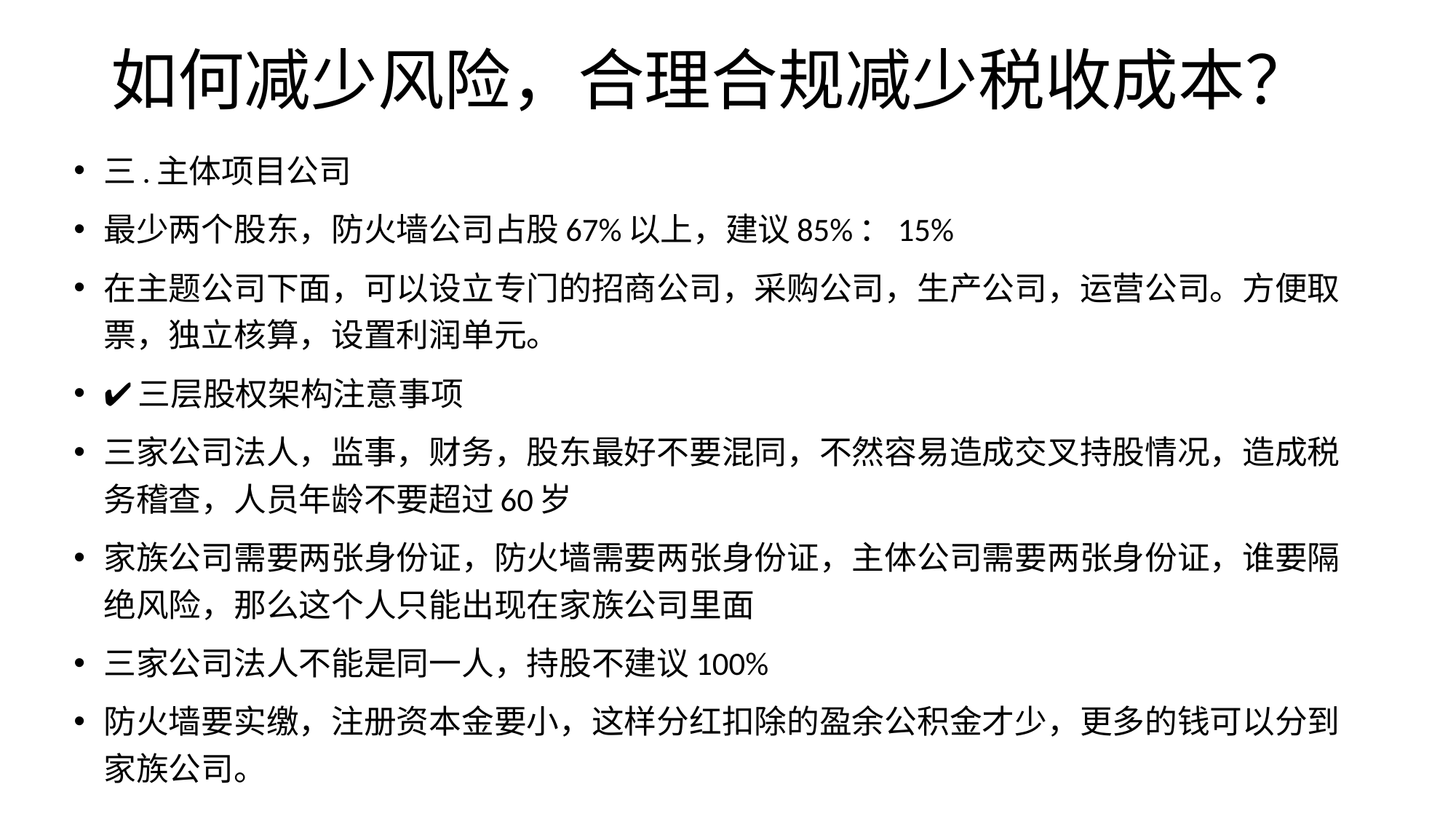

# 如何减少风险，合理合规减少税收成本？
三.主体项目公司
最少两个股东，防火墙公司占股67%以上，建议85%：15%
在主题公司下面，可以设立专门的招商公司，采购公司，生产公司，运营公司。方便取票，独立核算，设置利润单元。
✔三层股权架构注意事项
三家公司法人，监事，财务，股东最好不要混同，不然容易造成交叉持股情况，造成税务稽查，人员年龄不要超过60岁
家族公司需要两张身份证，防火墙需要两张身份证，主体公司需要两张身份证，谁要隔绝风险，那么这个人只能出现在家族公司里面
三家公司法人不能是同一人，持股不建议100%
防火墙要实缴，注册资本金要小，这样分红扣除的盈余公积金才少，更多的钱可以分到家族公司。